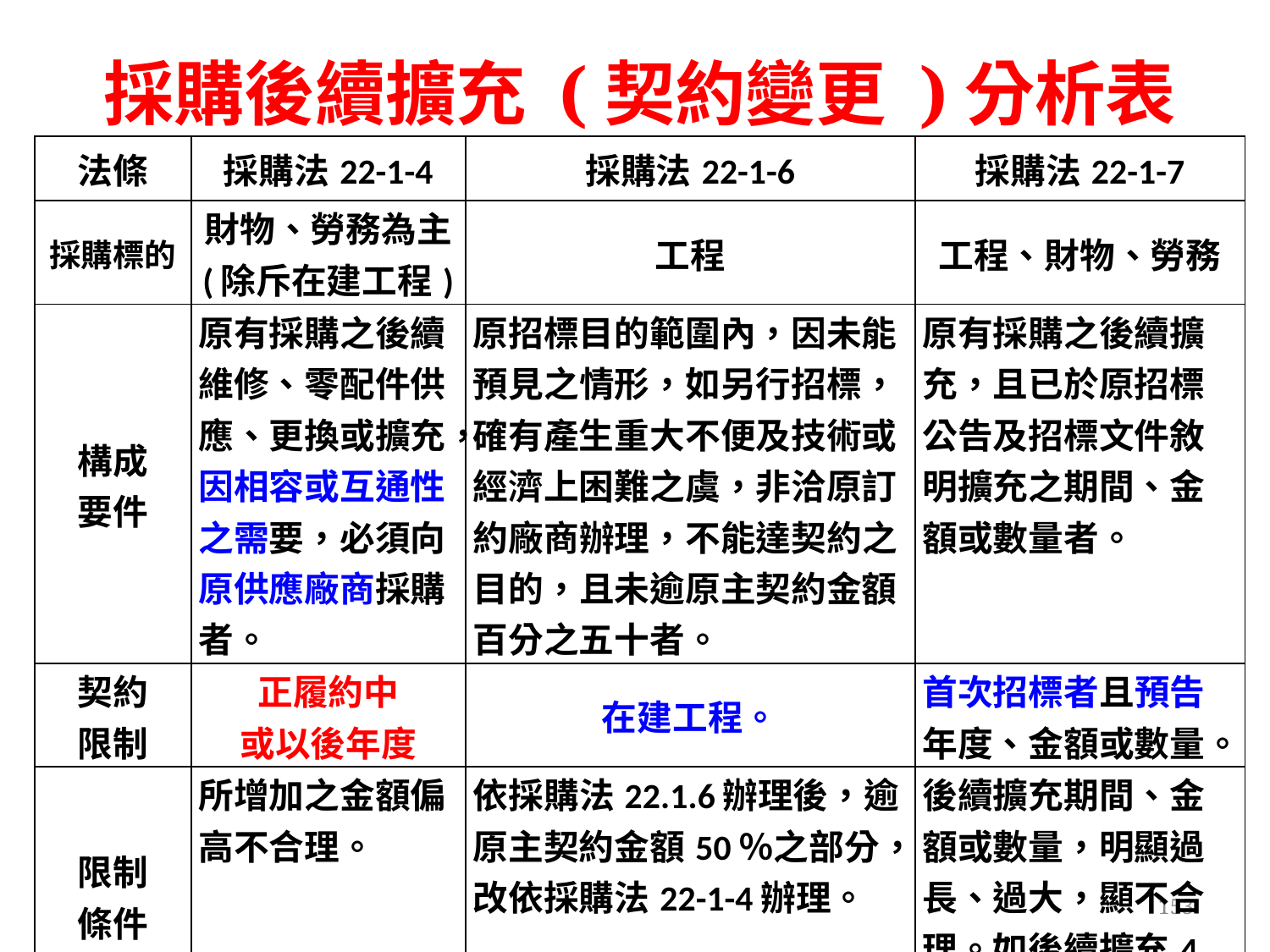

採購後續擴充 (契約變更 )分析表
| 法條 | 採購法22-1-4 | 採購法22-1-6 | 採購法22-1-7 |
| --- | --- | --- | --- |
| 採購標的 | 財物、勞務為主 (除斥在建工程) | 工程 | 工程、財物、勞務 |
| 構成 要件 | 原有採購之後續維修、零配件供應、更換或擴充，因相容或互通性之需要，必須向原供應廠商採購者。 | 原招標目的範圍內，因未能預見之情形，如另行招標，確有產生重大不便及技術或經濟上困難之虞，非洽原訂約廠商辦理，不能達契約之目的，且未逾原主契約金額百分之五十者。 | 原有採購之後續擴充，且已於原招標公告及招標文件敘明擴充之期間、金額或數量者。 |
| 契約 限制 | 正履約中 或以後年度 | 在建工程。 | 首次招標者且預告年度、金額或數量。 |
| 限制 條件 | 所增加之金額偏高不合理。 | 依採購法22.1.6辦理後，逾原主契約金額50％之部分，改依採購法22-1-4辦理。 | 後續擴充期間、金額或數量，明顯過長、過大，顯不合理。如後續擴充4年。 |
153